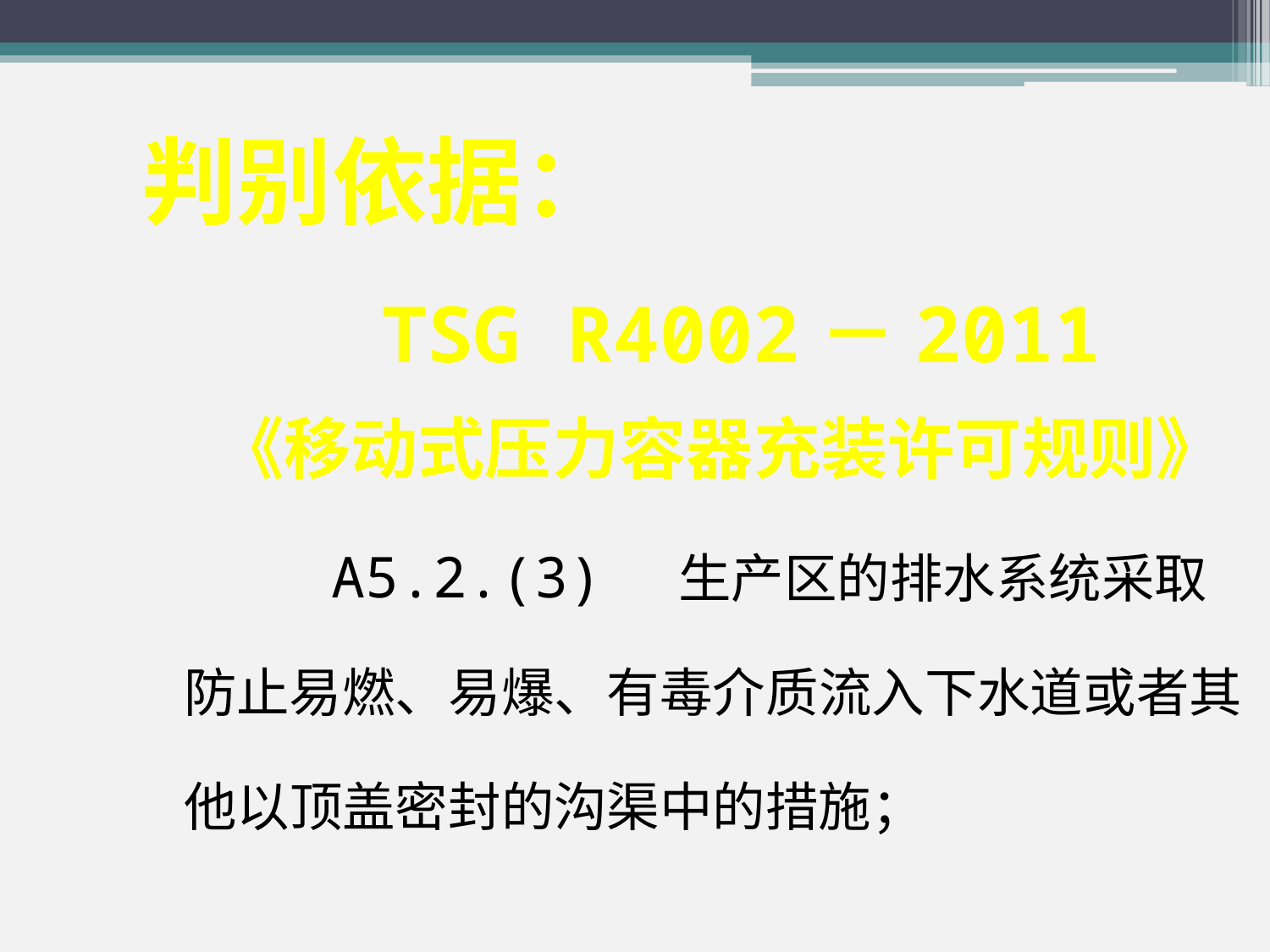

判别依据：
 TSG R4002－2011
《移动式压力容器充装许可规则》
      A5.2.(3)  生产区的排水系统采取防止易燃、易爆、有毒介质流入下水道或者其他以顶盖密封的沟渠中的措施；